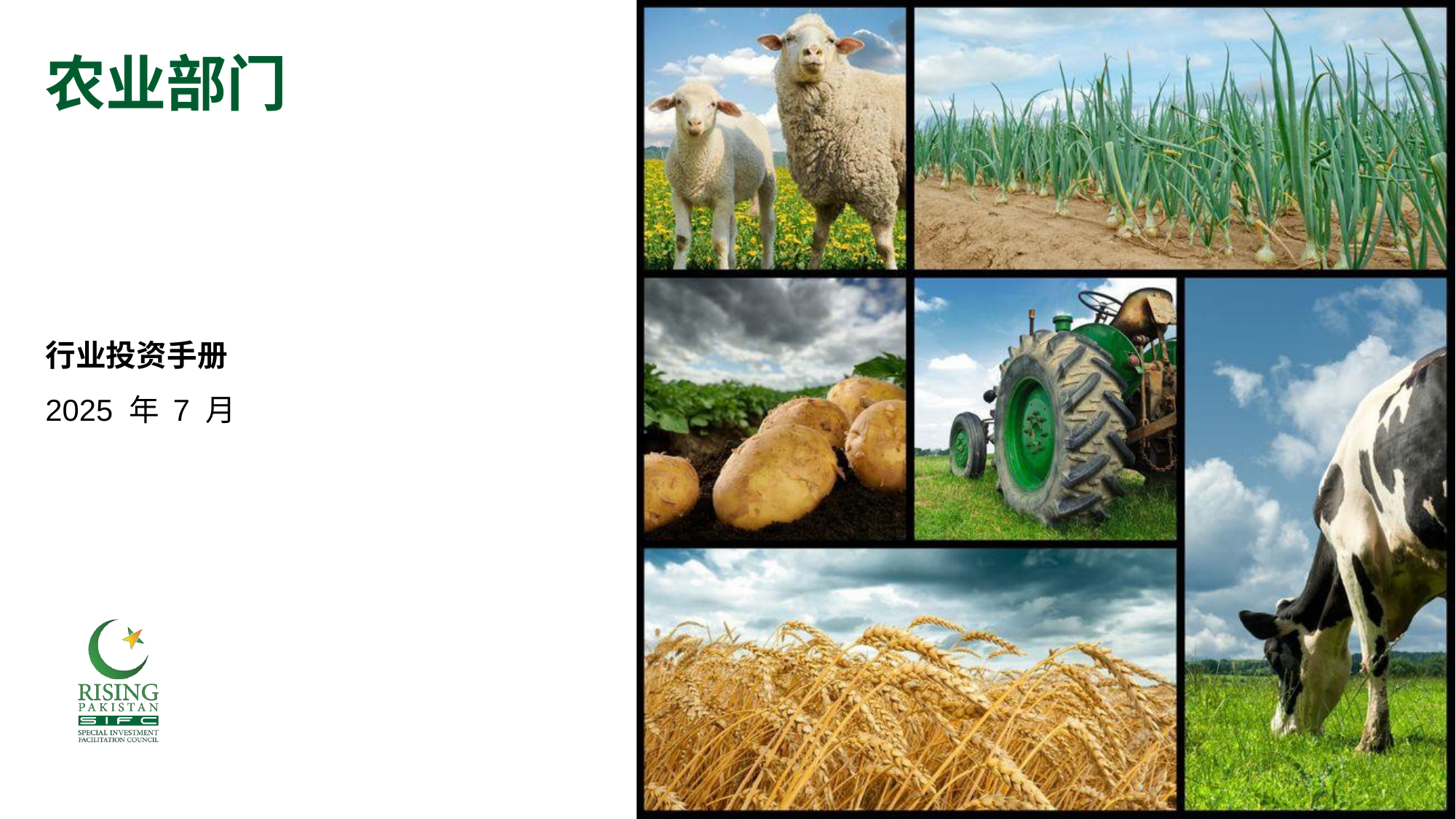

# 农业部门
行业投资手册
2025 年 7 月